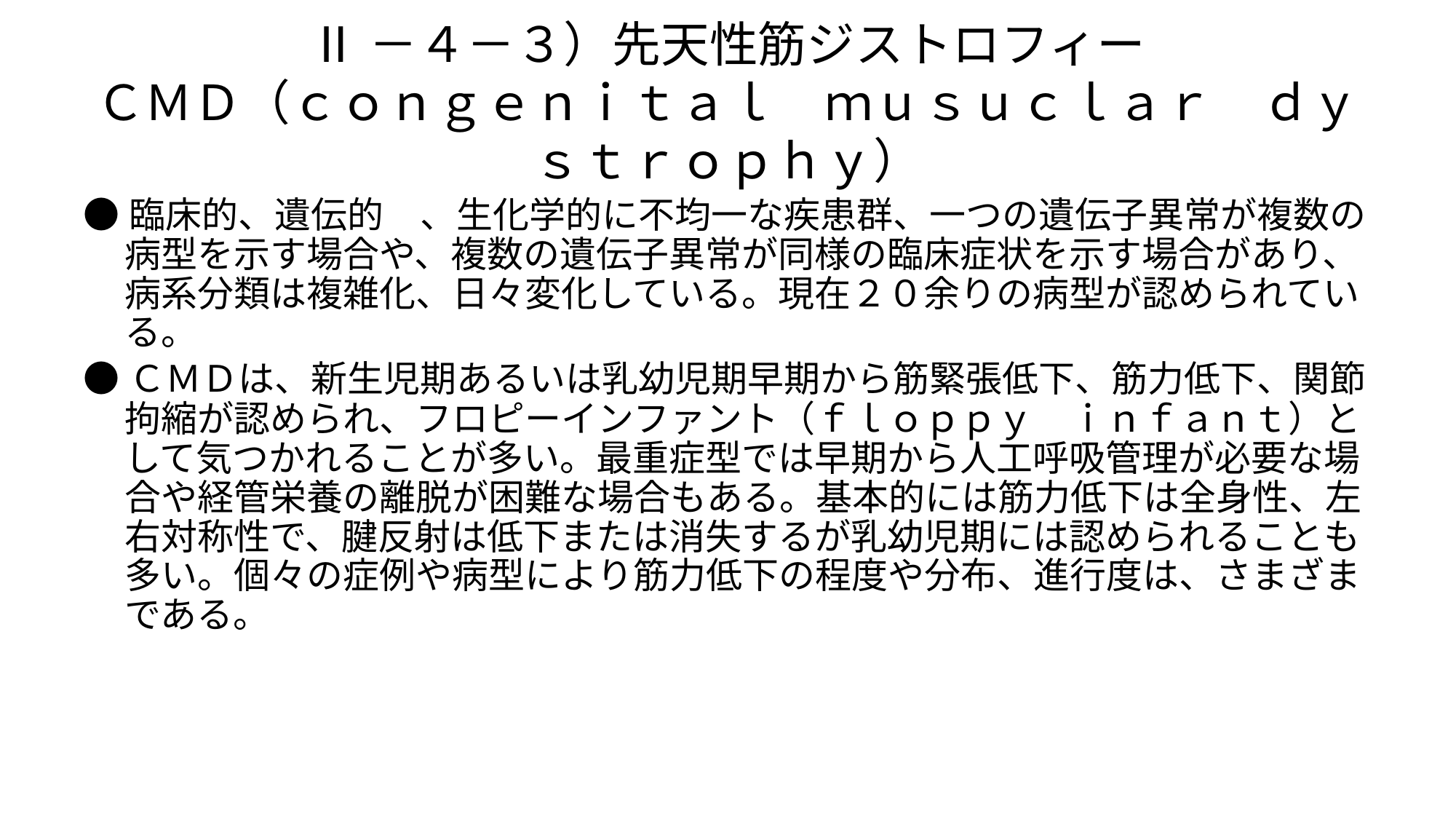

# Ⅱ－４－３）先天性筋ジストロフィー ＣＭＤ（ｃｏｎｇｅｎｉｔａｌ　ｍｕｓｕｃｌａｒ　ｄｙｓｔｒｏｐｈｙ）
●臨床的、遺伝的　、生化学的に不均一な疾患群、一つの遺伝子異常が複数の病型を示す場合や、複数の遺伝子異常が同様の臨床症状を示す場合があり、病系分類は複雑化、日々変化している。現在２０余りの病型が認められている。
●ＣＭＤは、新生児期あるいは乳幼児期早期から筋緊張低下、筋力低下、関節拘縮が認められ、フロピーインファント（ｆｌｏｐｐｙ　ｉｎｆａｎｔ）として気つかれることが多い。最重症型では早期から人工呼吸管理が必要な場合や経管栄養の離脱が困難な場合もある。基本的には筋力低下は全身性、左右対称性で、腱反射は低下または消失するが乳幼児期には認められることも多い。個々の症例や病型により筋力低下の程度や分布、進行度は、さまざまである。